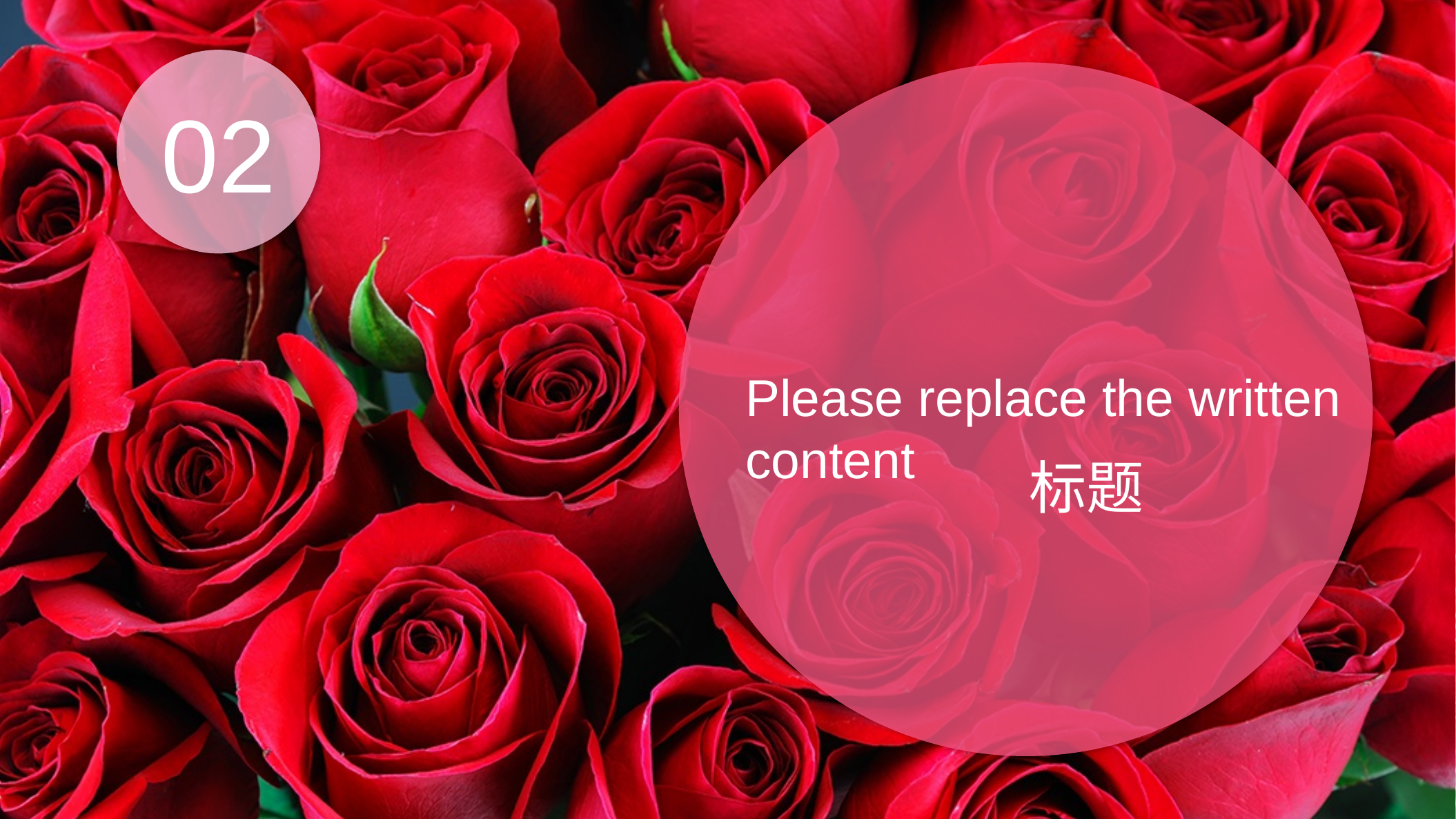

02

Please replace the written content
标题